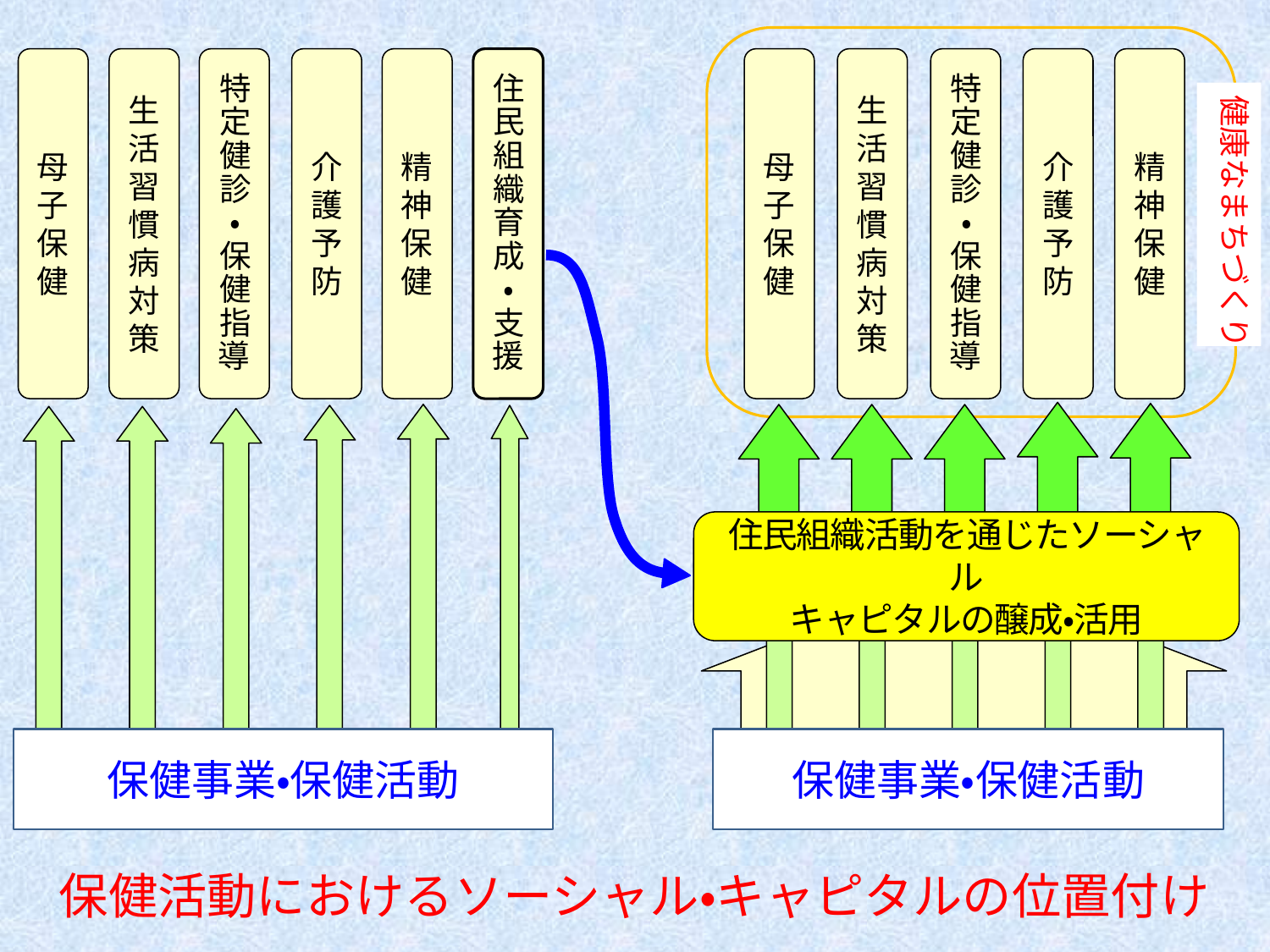

母子保健
生活習慣病対策
特定健診・保健指導
介護予防
精神保健
健康なまちづくり

住民組織活動を通じたソーシャル
キャピタルの醸成・活用

保健事業・保健活動
母子保健
生活習慣病対策
特定健診・保健指導
介護予防
精神保健
住民組織育成・支援

保健事業・保健活動
保健活動におけるソーシャル・キャピタルの位置付け